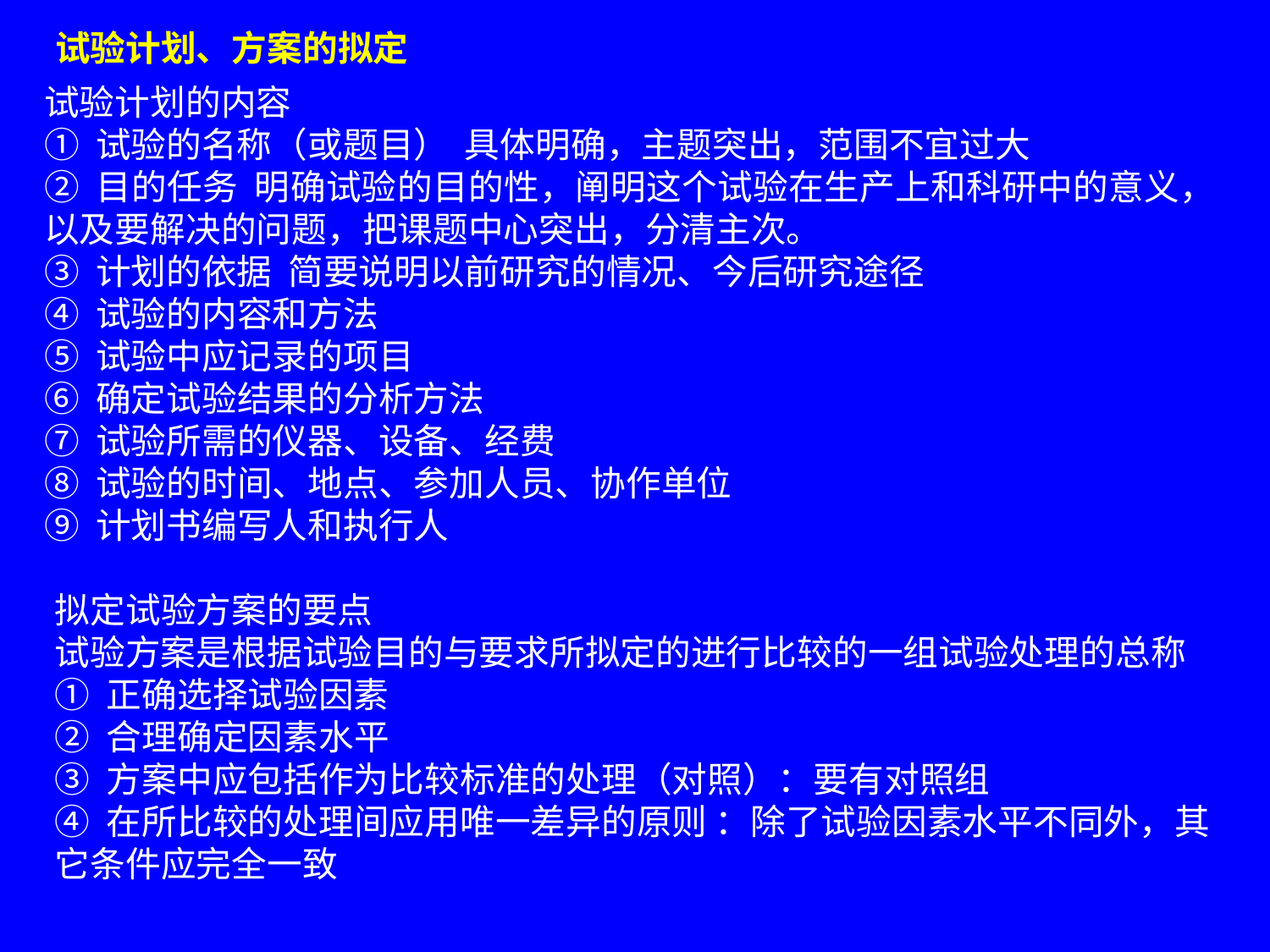

# 试验计划、方案的拟定
试验计划的内容
① 试验的名称（或题目）  具体明确，主题突出，范围不宜过大
② 目的任务  明确试验的目的性，阐明这个试验在生产上和科研中的意义，以及要解决的问题，把课题中心突出，分清主次。
③ 计划的依据  简要说明以前研究的情况、今后研究途径
④ 试验的内容和方法
⑤ 试验中应记录的项目
⑥ 确定试验结果的分析方法
⑦ 试验所需的仪器、设备、经费
⑧ 试验的时间、地点、参加人员、协作单位
⑨ 计划书编写人和执行人
拟定试验方案的要点
试验方案是根据试验目的与要求所拟定的进行比较的一组试验处理的总称
① 正确选择试验因素
② 合理确定因素水平
③ 方案中应包括作为比较标准的处理（对照）：要有对照组
④ 在所比较的处理间应用唯一差异的原则 ：除了试验因素水平不同外，其它条件应完全一致